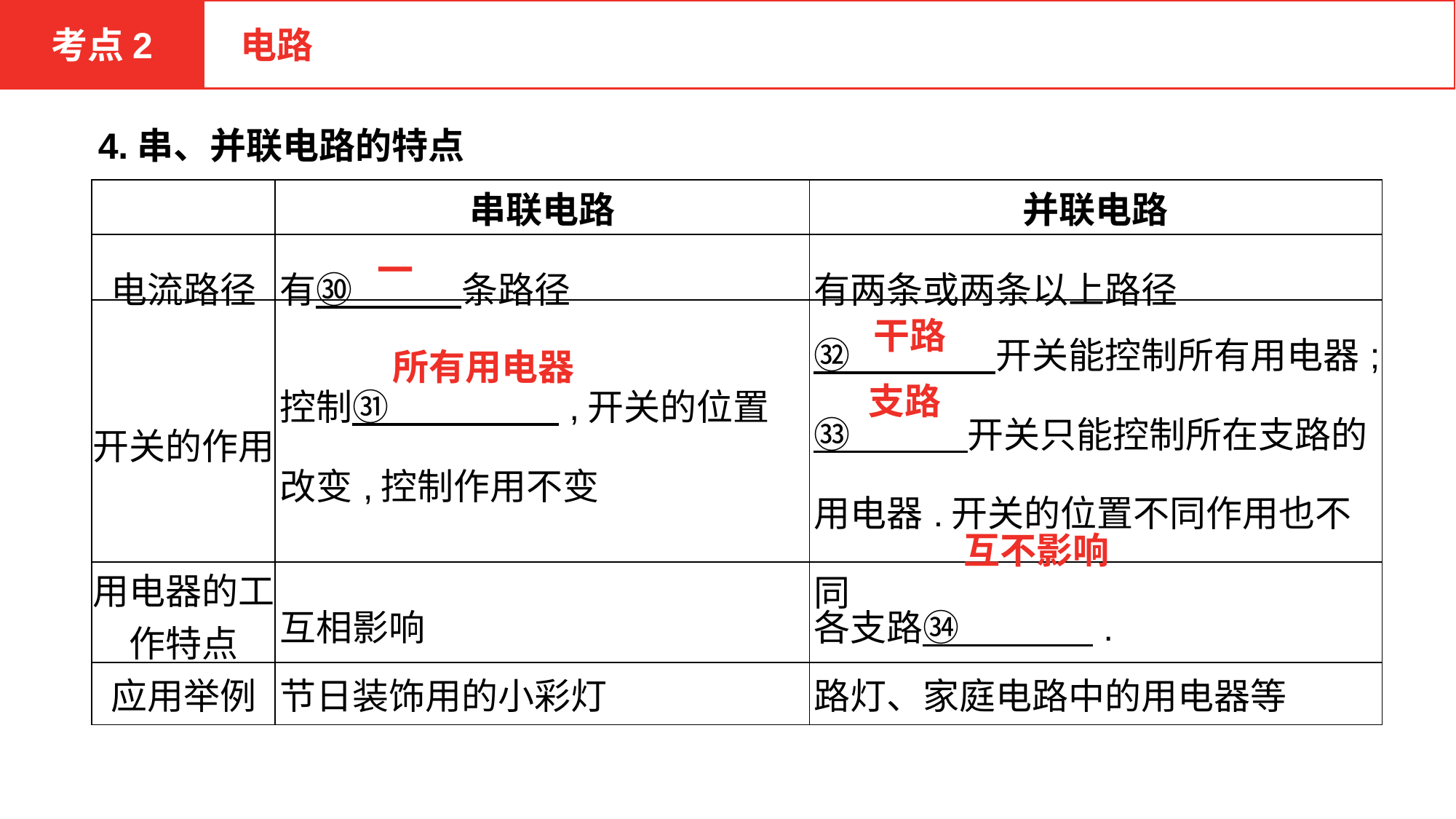

考点2
 电路
4.串、并联电路的特点
|  | 串联电路 | 并联电路 |
| --- | --- | --- |
| 电流路径 | 有㉚　　　条路径 | 有两条或两条以上路径 |
| 开关的作用 | 控制㉛　　 　　,开关的位置改变,控制作用不变 | ㉜　　　　开关能控制所有用电器; ㉝　　 　开关只能控制所在支路的用电器.开关的位置不同作用也不同 |
| 用电器的工作特点 | 互相影响 | 各支路㉞　 　　 . |
| 应用举例 | 节日装饰用的小彩灯 | 路灯、家庭电路中的用电器等 |
一
干路
所有用电器
支路
互不影响